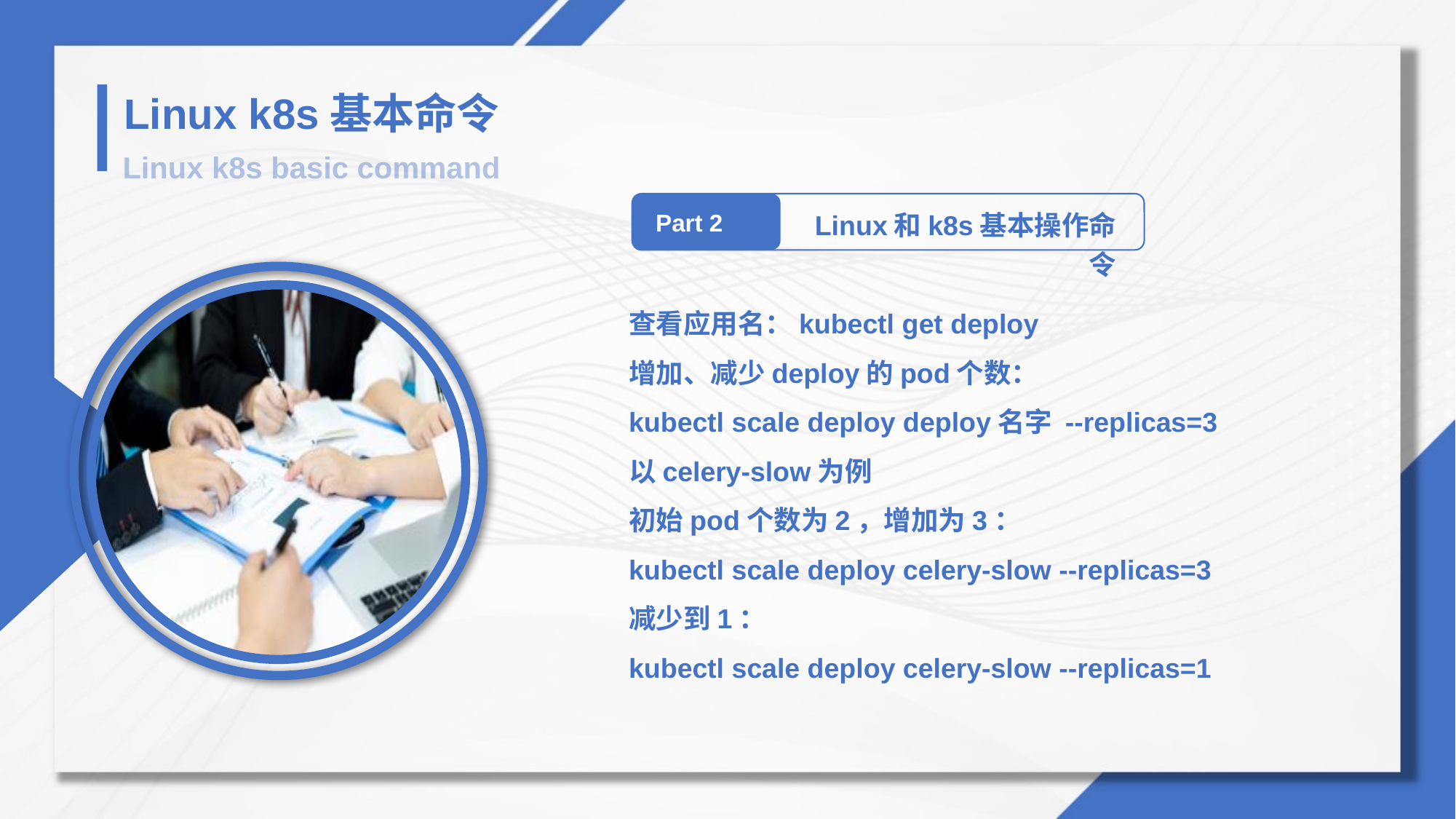

Linux k8s基本命令

Linux k8s basic command

Linux和k8s基本操作命令
Part 2

查看应用名：kubectl get deploy
增加、减少deploy的pod个数：
kubectl scale deploy deploy名字 --replicas=3
以celery-slow为例
初始pod个数为2，增加为3：
kubectl scale deploy celery-slow --replicas=3
减少到1：
kubectl scale deploy celery-slow --replicas=1